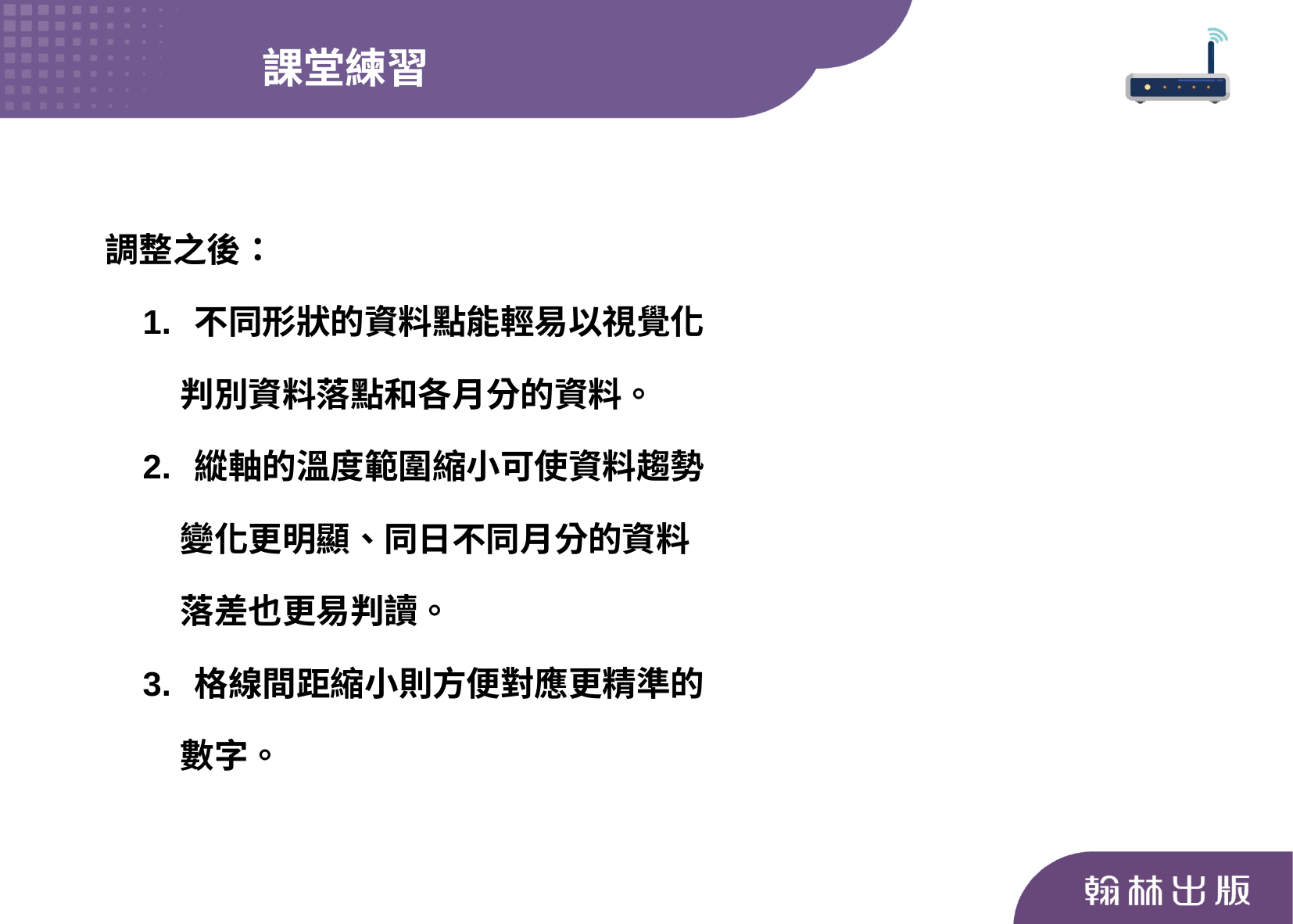

課堂練習
調整之後：
    1. 不同形狀的資料點能輕易以視覺化
        判別資料落點和各月分的資料。
    2. 縱軸的溫度範圍縮小可使資料趨勢
        變化更明顯、同日不同月分的資料
        落差也更易判讀。
    3. 格線間距縮小則方便對應更精準的
        數字。